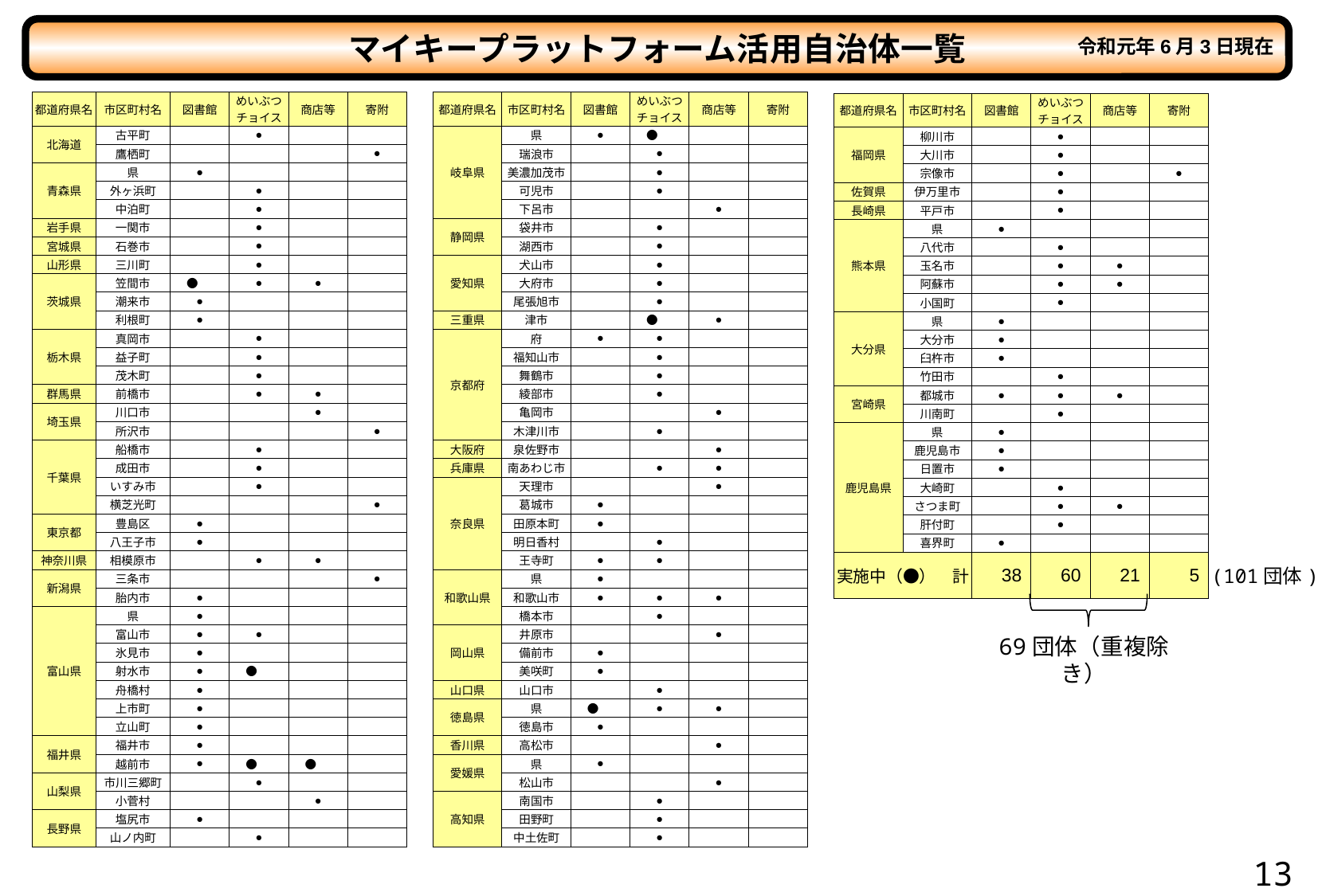

マイキープラットフォーム活用自治体一覧
令和元年6月3日現在
| 都道府県名 | 市区町村名 | 図書館 | めいぶつチョイス | 商店等 | 寄附 |
| --- | --- | --- | --- | --- | --- |
| 北海道 | 古平町 |  | ● |  |  |
|  | 鷹栖町 |  |  |  | ● |
| 青森県 | 県 | ● |  |  |  |
|  | 外ヶ浜町 |  | ● |  |  |
|  | 中泊町 |  | ● |  |  |
| 岩手県 | 一関市 |  | ● |  |  |
| 宮城県 | 石巻市 |  | ● |  |  |
| 山形県 | 三川町 |  | ● |  |  |
| 茨城県 | 笠間市 | ● | ● | ● |  |
|  | 潮来市 | ● |  |  |  |
|  | 利根町 | ● |  |  |  |
| 栃木県 | 真岡市 |  | ● |  |  |
|  | 益子町 |  | ● |  |  |
|  | 茂木町 |  | ● |  |  |
| 群馬県 | 前橋市 |  | ● | ● |  |
| 埼玉県 | 川口市 |  |  | ● |  |
|  | 所沢市 |  |  |  | ● |
| 千葉県 | 船橋市 |  | ● |  |  |
|  | 成田市 |  | ● |  |  |
|  | いすみ市 |  | ● |  |  |
|  | 横芝光町 |  |  |  | ● |
| 東京都 | 豊島区 | ● |  |  |  |
|  | 八王子市 | ● |  |  |  |
| 神奈川県 | 相模原市 |  | ● | ● |  |
| 新潟県 | 三条市 |  |  |  | ● |
|  | 胎内市 | ● |  |  |  |
| 富山県 | 県 | ● |  |  |  |
|  | 富山市 | ● | ● |  |  |
|  | 氷見市 | ● |  |  |  |
|  | 射水市 | ● | ● |  |  |
|  | 舟橋村 | ● |  |  |  |
|  | 上市町 | ● |  |  |  |
|  | 立山町 | ● |  |  |  |
| 福井県 | 福井市 | ● |  |  |  |
|  | 越前市 | ● | ● | ● |  |
| 山梨県 | 市川三郷町 |  | ● |  |  |
|  | 小菅村 |  |  | ● |  |
| 長野県 | 塩尻市 | ● |  |  |  |
|  | 山ノ内町 |  | ● |  |  |
| 都道府県名 | 市区町村名 | 図書館 | めいぶつチョイス | 商店等 | 寄附 |
| --- | --- | --- | --- | --- | --- |
| 岐阜県 | 県 | ● | ● |  |  |
|  | 瑞浪市 |  | ● |  |  |
|  | 美濃加茂市 |  | ● |  |  |
|  | 可児市 |  | ● |  |  |
|  | 下呂市 |  |  | ● |  |
| 静岡県 | 袋井市 |  | ● |  |  |
|  | 湖西市 |  | ● |  |  |
| 愛知県 | 犬山市 |  | ● |  |  |
|  | 大府市 |  | ● |  |  |
|  | 尾張旭市 |  | ● |  |  |
| 三重県 | 津市 |  | ● | ● |  |
| 京都府 | 府 | ● | ● |  |  |
|  | 福知山市 |  | ● |  |  |
|  | 舞鶴市 |  | ● |  |  |
|  | 綾部市 |  | ● |  |  |
|  | 亀岡市 |  |  | ● |  |
|  | 木津川市 |  | ● |  |  |
| 大阪府 | 泉佐野市 |  |  | ● |  |
| 兵庫県 | 南あわじ市 |  | ● | ● |  |
| 奈良県 | 天理市 |  |  | ● |  |
|  | 葛城市 | ● |  |  |  |
|  | 田原本町 | ● |  |  |  |
|  | 明日香村 |  | ● |  |  |
|  | 王寺町 | ● | ● |  |  |
| 和歌山県 | 県 | ● |  |  |  |
|  | 和歌山市 | ● | ● | ● |  |
|  | 橋本市 |  | ● |  |  |
| 岡山県 | 井原市 |  |  | ● |  |
|  | 備前市 | ● |  |  |  |
|  | 美咲町 | ● |  |  |  |
| 山口県 | 山口市 |  | ● |  |  |
| 徳島県 | 県 | ● | ● | ● |  |
|  | 徳島市 | ● |  |  |  |
| 香川県 | 高松市 |  |  | ● |  |
| 愛媛県 | 県 | ● |  |  |  |
|  | 松山市 |  |  | ● |  |
| 高知県 | 南国市 |  | ● |  |  |
|  | 田野町 |  | ● |  |  |
|  | 中土佐町 |  | ● |  |  |
| 都道府県名 | 市区町村名 | 図書館 | めいぶつチョイス | 商店等 | 寄附 |
| --- | --- | --- | --- | --- | --- |
| 福岡県 | 柳川市 |  | ● |  |  |
|  | 大川市 |  | ● |  |  |
|  | 宗像市 |  | ● |  | ● |
| 佐賀県 | 伊万里市 |  | ● |  |  |
| 長崎県 | 平戸市 |  | ● |  |  |
| 熊本県 | 県 | ● |  |  |  |
|  | 八代市 |  | ● |  |  |
|  | 玉名市 |  | ● | ● |  |
|  | 阿蘇市 |  | ● | ● |  |
|  | 小国町 |  | ● |  |  |
| 大分県 | 県 | ● |  |  |  |
|  | 大分市 | ● |  |  |  |
|  | 臼杵市 | ● |  |  |  |
|  | 竹田市 |  | ● |  |  |
| 宮崎県 | 都城市 | ● | ● | ● |  |
|  | 川南町 |  | ● |  |  |
| 鹿児島県 | 県 | ● |  |  |  |
|  | 鹿児島市 | ● |  |  |  |
|  | 日置市 | ● |  |  |  |
|  | 大崎町 |  | ● |  |  |
|  | さつま町 |  | ● | ● |  |
|  | 肝付町 |  | ● |  |  |
|  | 喜界町 | ● |  |  |  |
| 実施中（●）　計 |  | 38 | 60 | 21 | 5 |

(101団体)
69団体（重複除き）
13